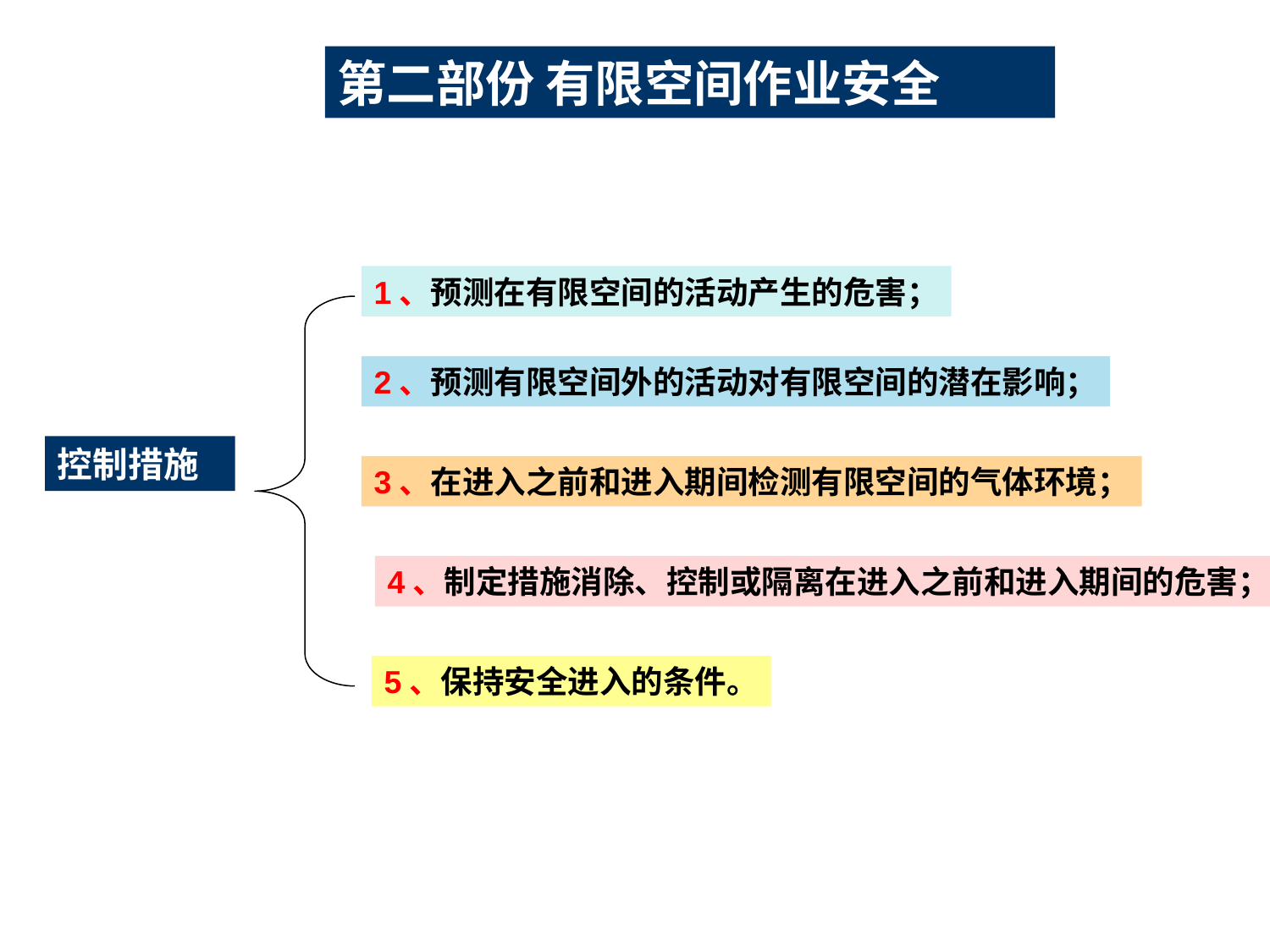

第二部份 有限空间作业安全
1、预测在有限空间的活动产生的危害；

2、预测有限空间外的活动对有限空间的潜在影响；
控制措施
3、在进入之前和进入期间检测有限空间的气体环境；
4、制定措施消除、控制或隔离在进入之前和进入期间的危害；
5、保持安全进入的条件。